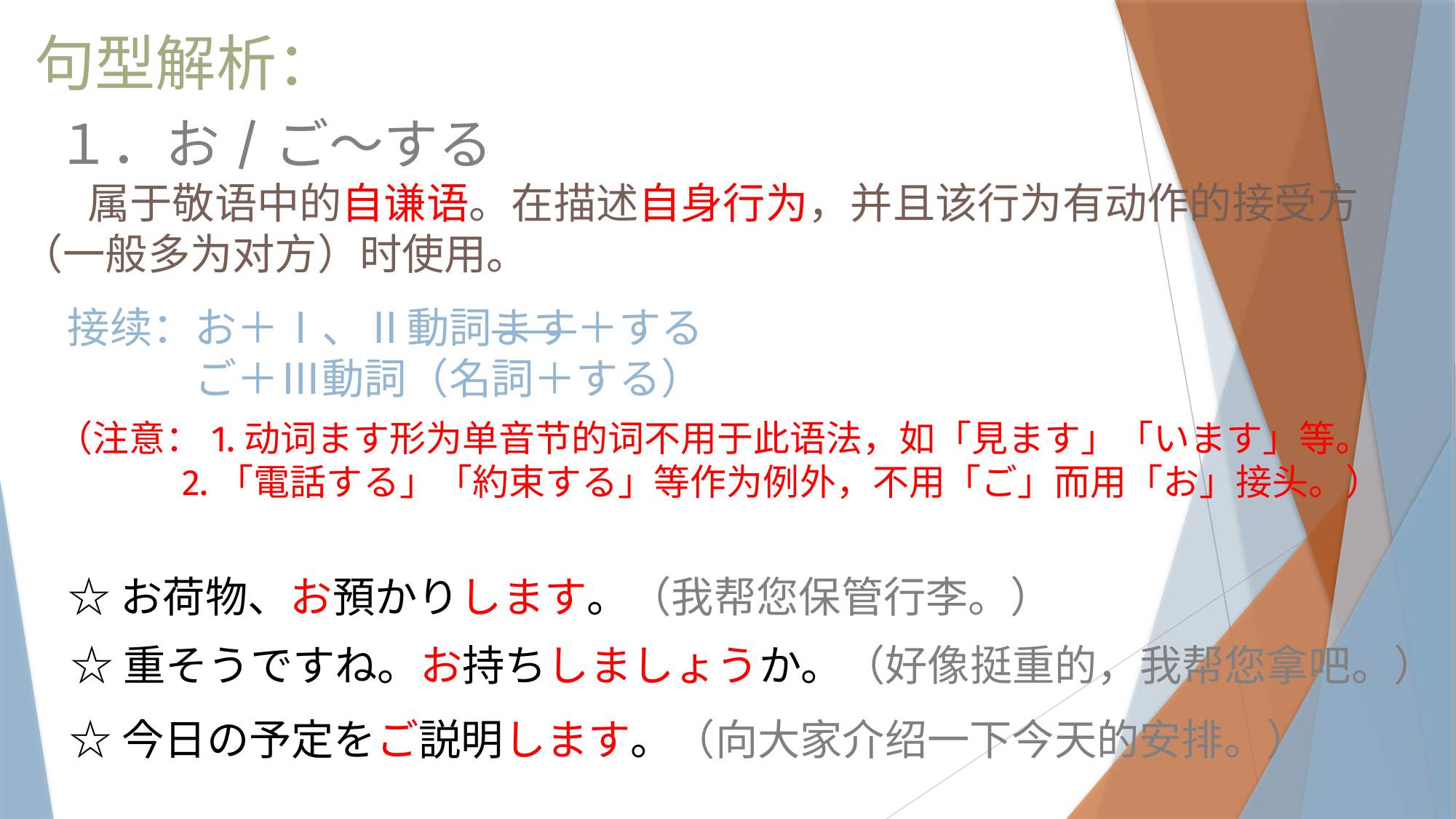

句型解析：
１．お/ご～する
      属于敬语中的自谦语。在描述自身行为，并且该行为有动作的接受方（一般多为对方）时使用。
接续：お＋Ⅰ、Ⅱ動詞ます＋する
　　　ご＋Ⅲ動詞（名詞＋する）
（注意：1.动词ます形为单音节的词不用于此语法，如「見ます」「います」等。
             2.「電話する」「約束する」等作为例外，不用「ご」而用「お」接头。）
☆お荷物、お預かりします。（我帮您保管行李。）
☆重そうですね。お持ちしましょうか。（好像挺重的，我帮您拿吧。）
☆今日の予定をご説明します。（向大家介绍一下今天的安排。）